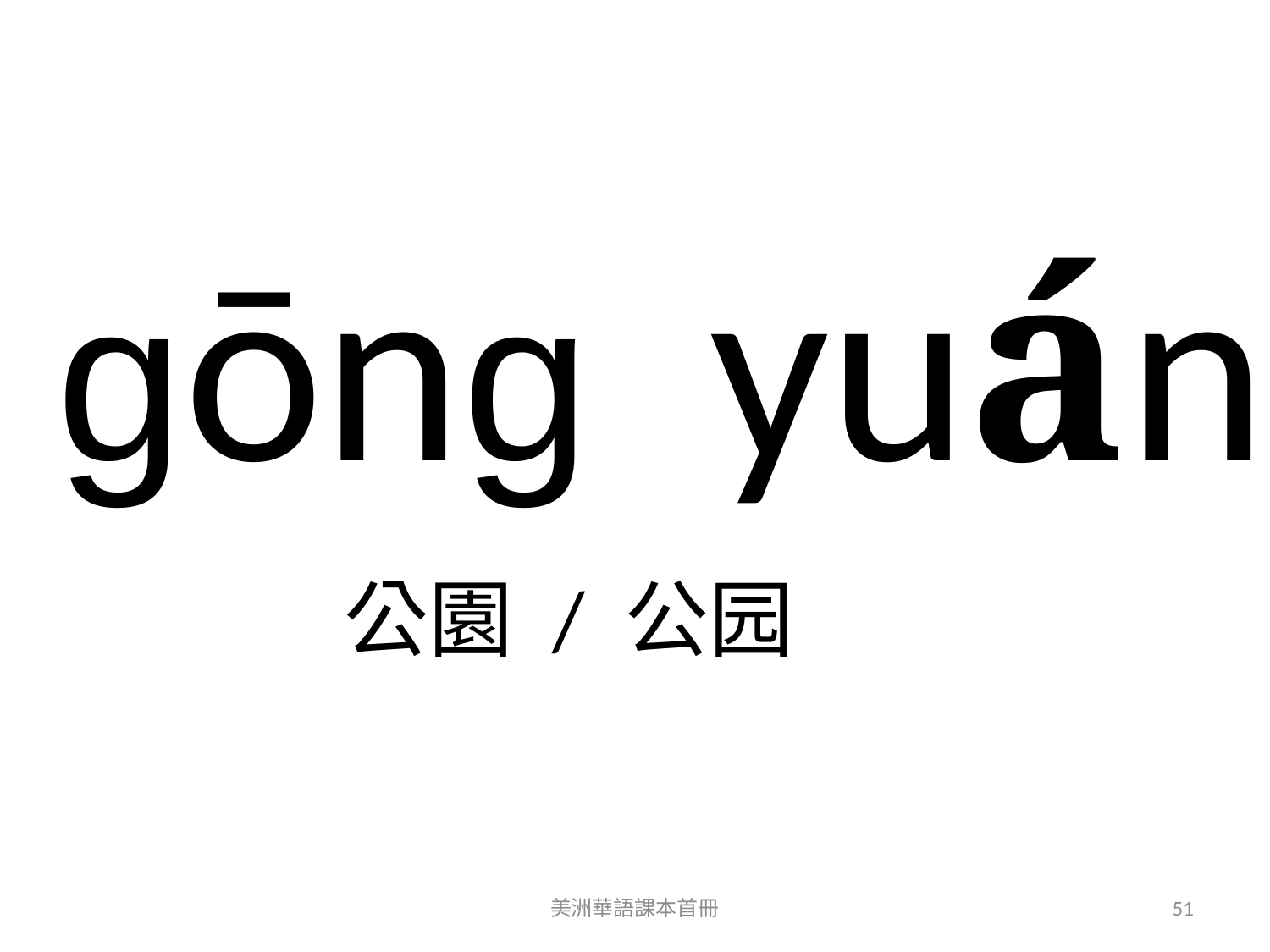

gōng  yuán
公園 / 公园

美洲華語課本首冊
51